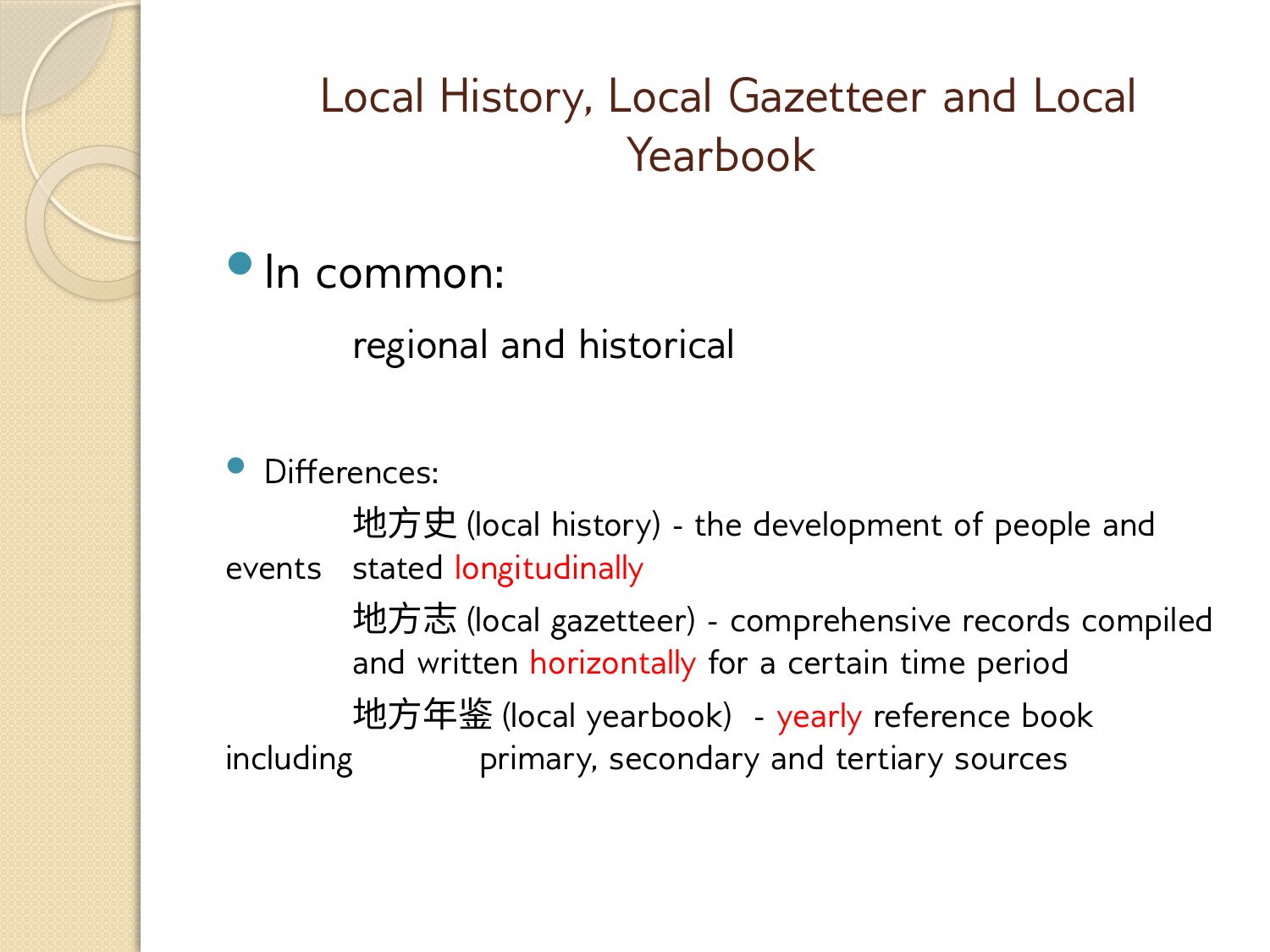

# Local History, Local Gazetteer and Local Yearbook
In common:
   	regional and historical

Differences:
	地方史(local history) - the development of people and events 	stated longitudinally
	地方志(local gazetteer) - comprehensive records compiled 	and written horizontally for a certain time period
	地方年鉴(local yearbook)  - yearly reference book including 	primary, secondary and tertiary sources